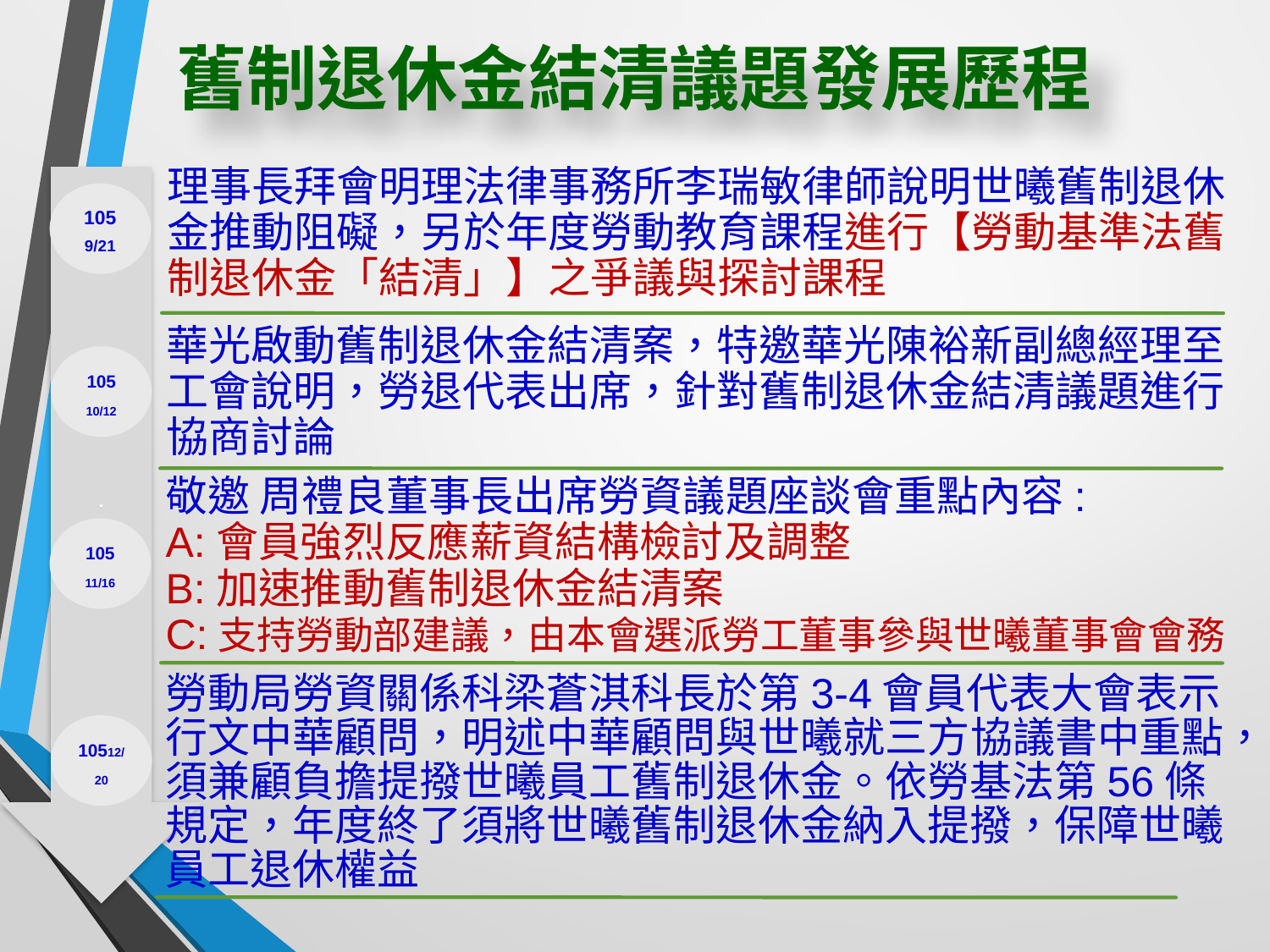

舊制退休金結清議題發展歷程
理事長拜會明理法律事務所李瑞敏律師說明世曦舊制退休金推動阻礙，另於年度勞動教育課程進行【勞動基準法舊制退休金「結清」】之爭議與探討課程
˙
105 9/21
華光啟動舊制退休金結清案，特邀華光陳裕新副總經理至工會說明，勞退代表出席，針對舊制退休金結清議題進行協商討論
105 10/12
敬邀 周禮良董事長出席勞資議題座談會重點內容:
A:會員強烈反應薪資結構檢討及調整
B:加速推動舊制退休金結清案
C:支持勞動部建議，由本會選派勞工董事參與世曦董事會會務
105 11/16
勞動局勞資關係科梁蒼淇科長於第3-4會員代表大會表示行文中華顧問，明述中華顧問與世曦就三方協議書中重點，須兼顧負擔提撥世曦員工舊制退休金。依勞基法第56條規定，年度終了須將世曦舊制退休金納入提撥，保障世曦員工退休權益
10512/20